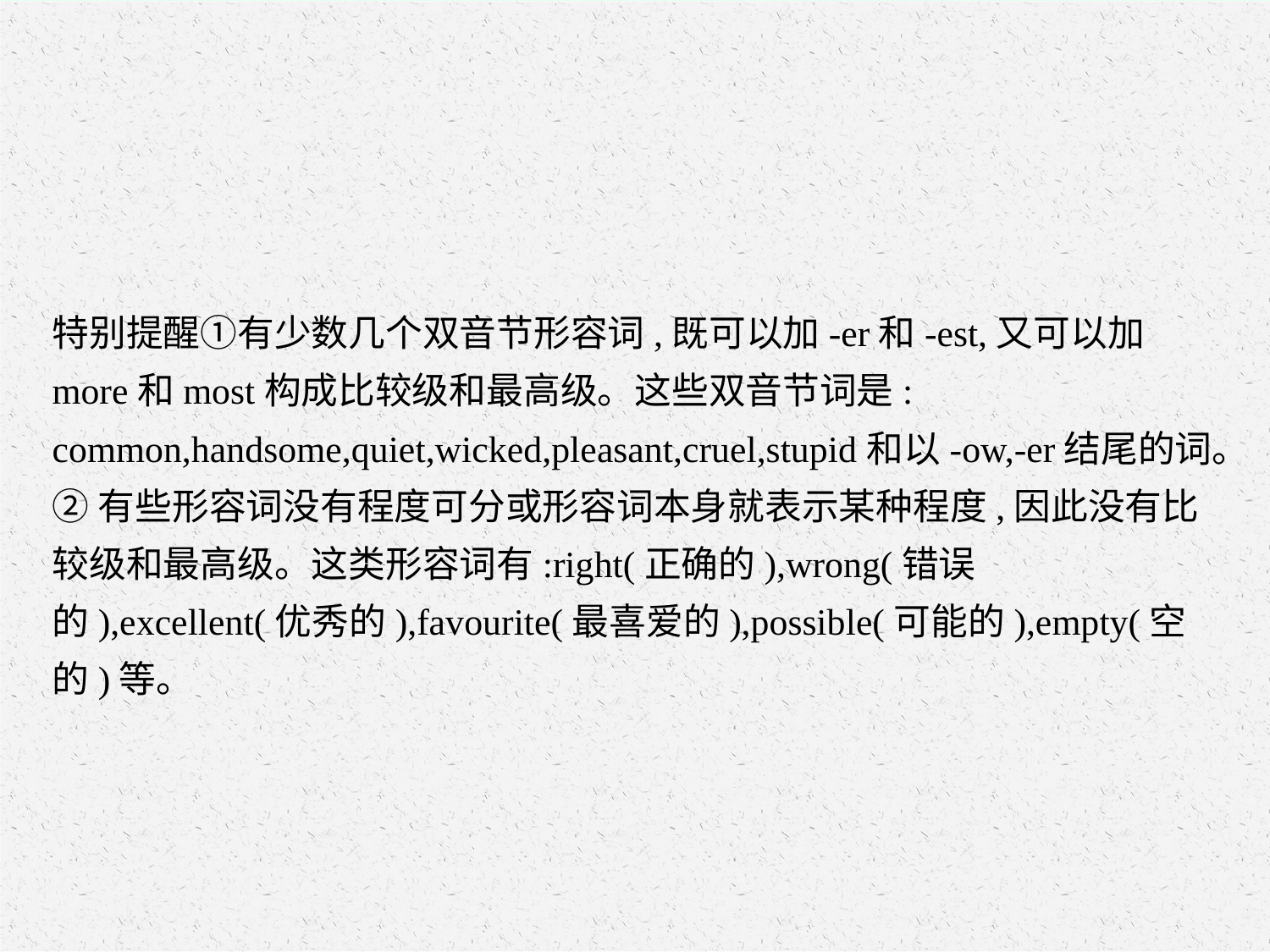

特别提醒①有少数几个双音节形容词,既可以加-er和-est,又可以加more和most构成比较级和最高级。这些双音节词是:
common,handsome,quiet,wicked,pleasant,cruel,stupid和以-ow,-er结尾的词。
②有些形容词没有程度可分或形容词本身就表示某种程度,因此没有比较级和最高级。这类形容词有:right(正确的),wrong(错误的),excellent(优秀的),favourite(最喜爱的),possible(可能的),empty(空的)等。